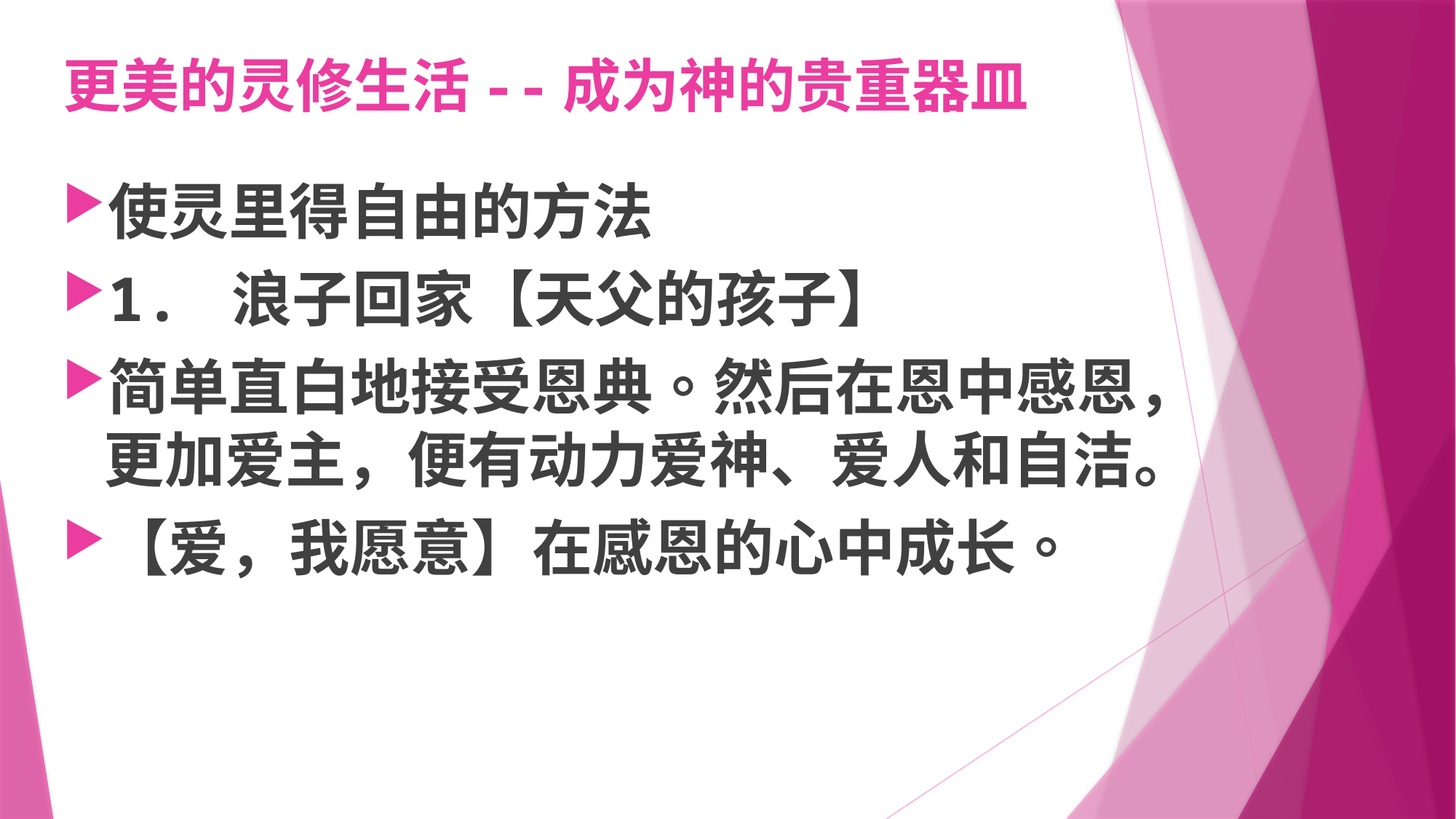

# 更美的灵修生活--成为神的贵重器皿
使灵里得自由的方法
1. 浪子回家【天父的孩子】
简单直白地接受恩典。然后在恩中感恩，更加爱主，便有动力爱神、爱人和自洁。
【爱，我愿意】在感恩的心中成长。